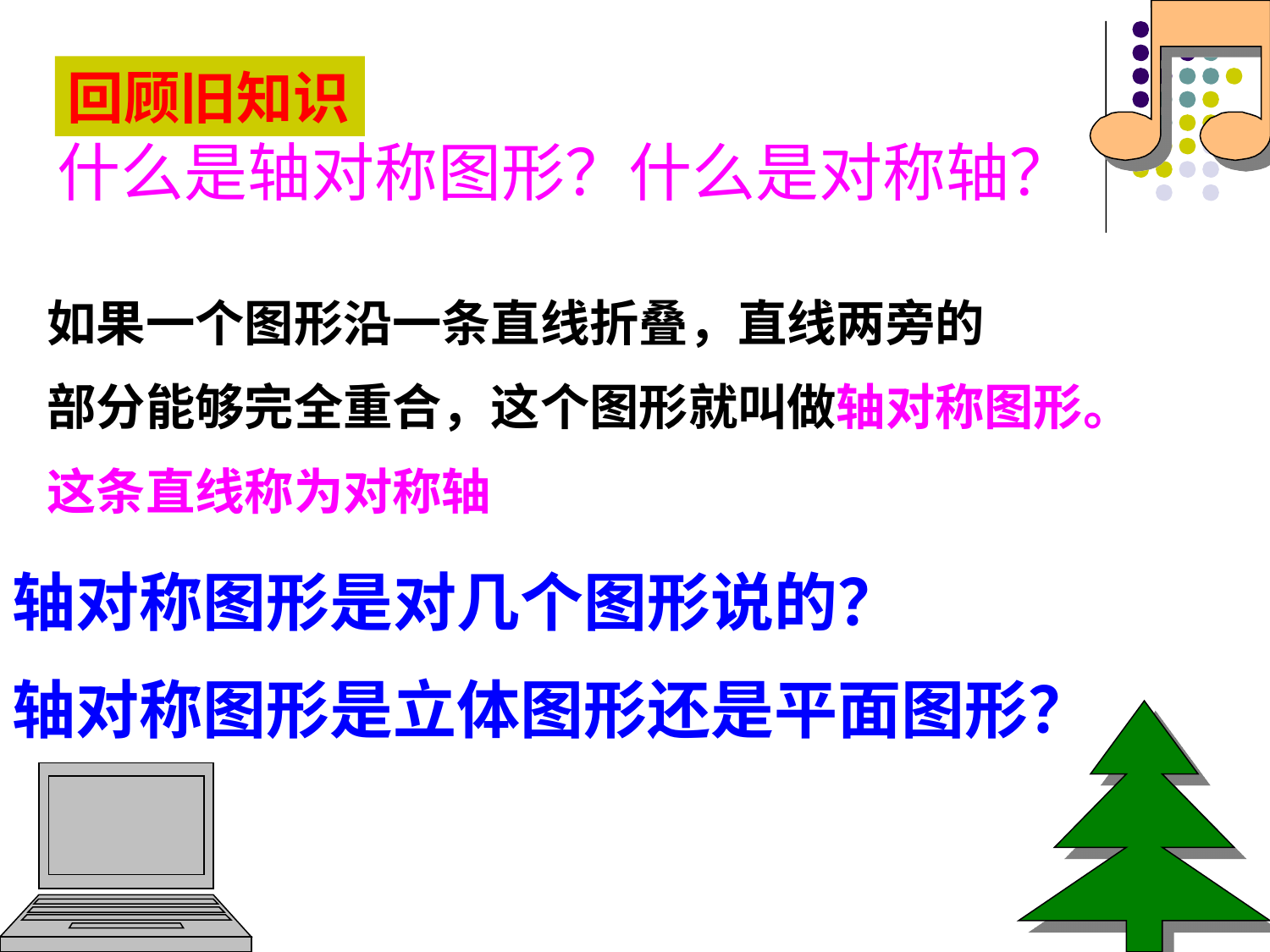

回顾旧知识
什么是轴对称图形？什么是对称轴？
如果一个图形沿一条直线折叠，直线两旁的
部分能够完全重合，这个图形就叫做轴对称图形。
这条直线称为对称轴

轴对称图形是对几个图形说的？
轴对称图形是立体图形还是平面图形？